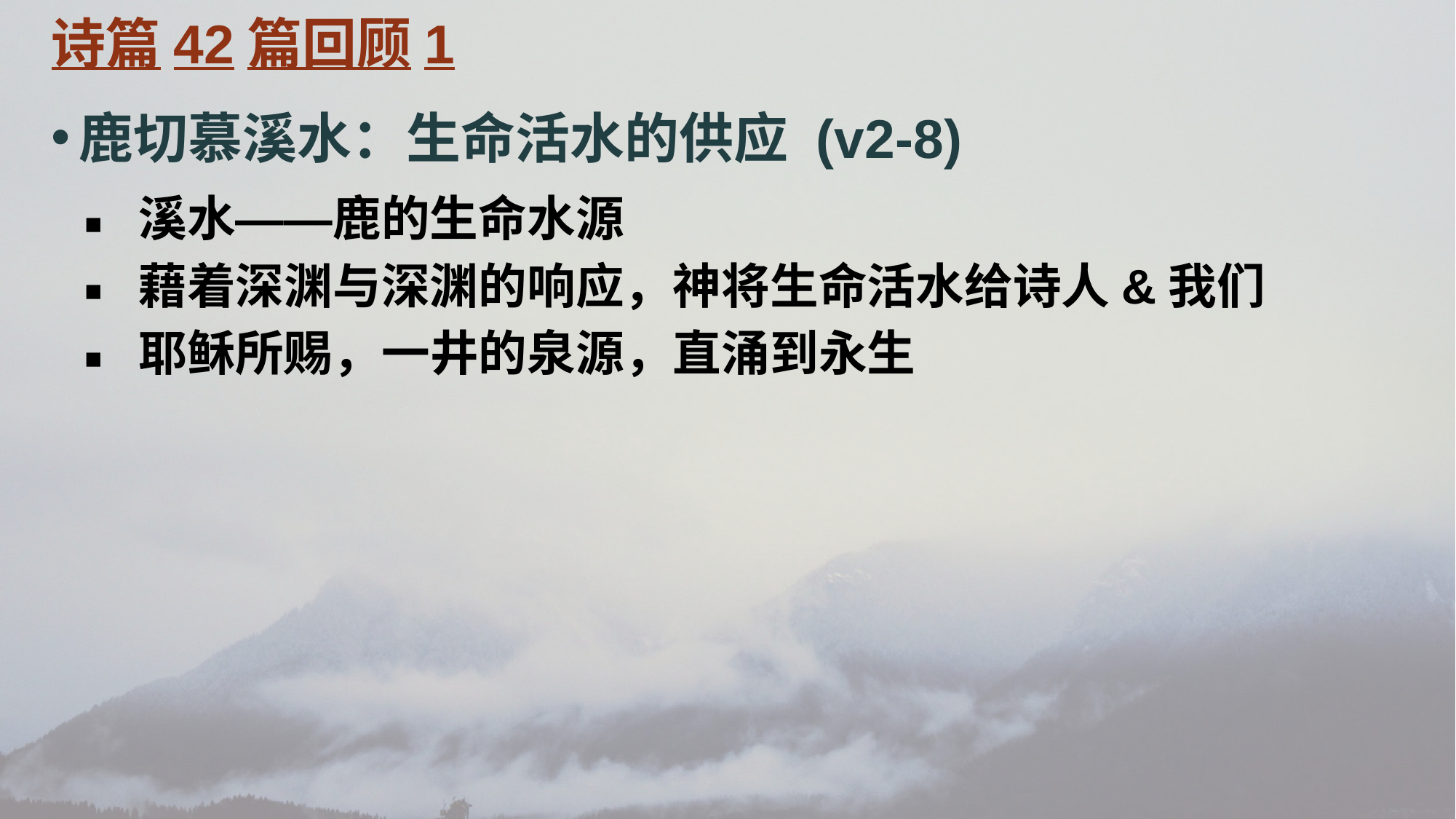

诗篇42篇回顾1
鹿切慕溪水：生命活水的供应 (v2-8)
溪水——鹿的生命水源
藉着深渊与深渊的响应，神将生命活水给诗人&我们
耶稣所赐，一井的泉源，直涌到永生